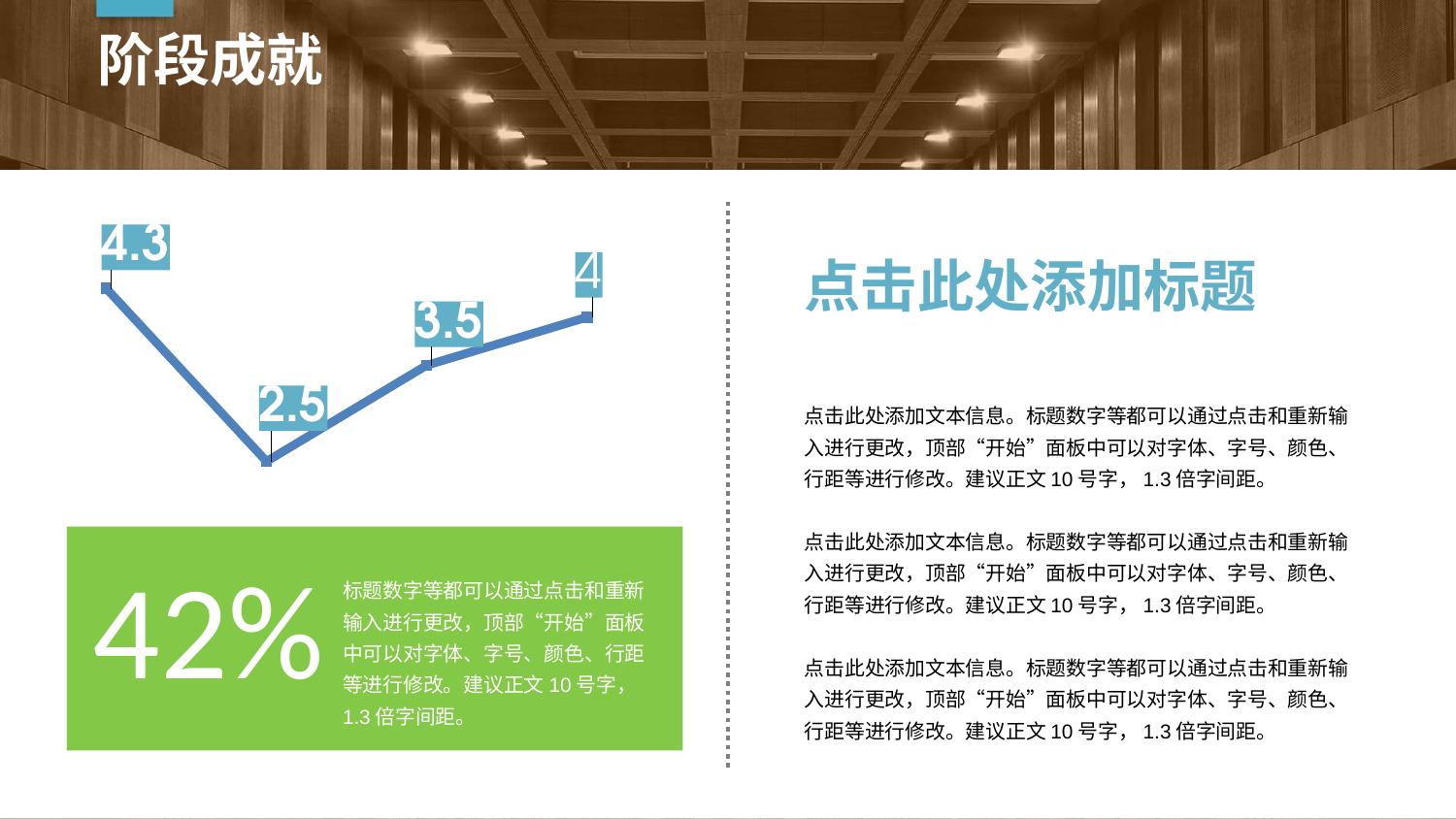

阶段成就

### Chart

| Category | 系列 1 |
|---|---|
| 1 | 4.3 |
| 2 | 2.5 |
| 2 | 3.5 |
| 3 | 4.0 |
点击此处添加标题
点击此处添加文本信息。标题数字等都可以通过点击和重新输入进行更改，顶部“开始”面板中可以对字体、字号、颜色、行距等进行修改。建议正文10号字，1.3倍字间距。

点击此处添加文本信息。标题数字等都可以通过点击和重新输入进行更改，顶部“开始”面板中可以对字体、字号、颜色、行距等进行修改。建议正文10号字，1.3倍字间距。

点击此处添加文本信息。标题数字等都可以通过点击和重新输入进行更改，顶部“开始”面板中可以对字体、字号、颜色、行距等进行修改。建议正文10号字，1.3倍字间距。

42%
标题数字等都可以通过点击和重新输入进行更改，顶部“开始”面板中可以对字体、字号、颜色、行距等进行修改。建议正文10号字，1.3倍字间距。